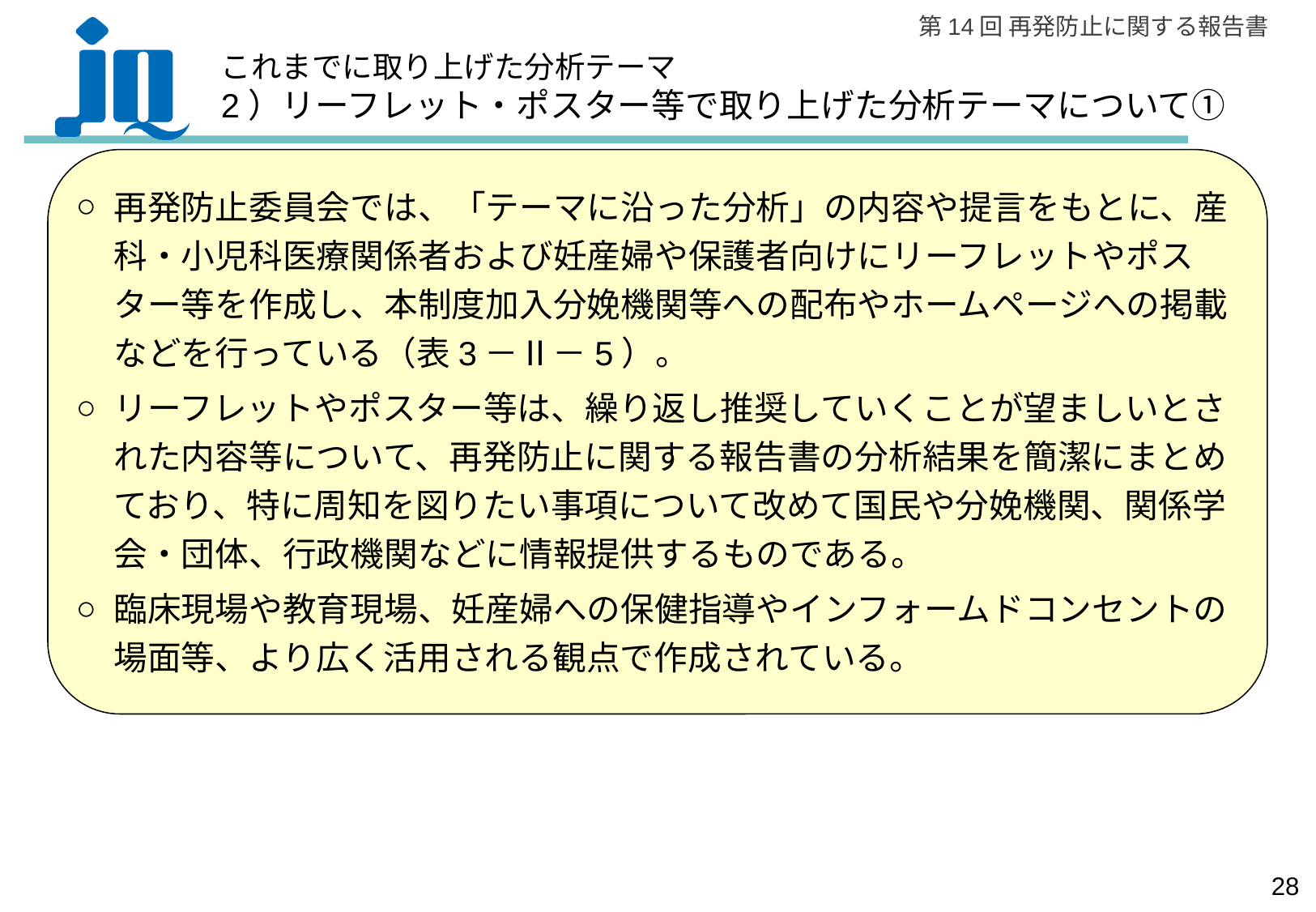

これまでに取り上げた分析テーマ
2）リーフレット・ポスター等で取り上げた分析テーマについて①
再発防止委員会では、「テーマに沿った分析」の内容や提言をもとに、産科・小児科医療関係者および妊産婦や保護者向けにリーフレットやポスター等を作成し、本制度加入分娩機関等への配布やホームページへの掲載などを行っている（表3－Ⅱ－5）。
リーフレットやポスター等は、繰り返し推奨していくことが望ましいとされた内容等について、再発防止に関する報告書の分析結果を簡潔にまとめており、特に周知を図りたい事項について改めて国民や分娩機関、関係学会・団体、行政機関などに情報提供するものである。
臨床現場や教育現場、妊産婦への保健指導やインフォームドコンセントの場面等、より広く活用される観点で作成されている。
28